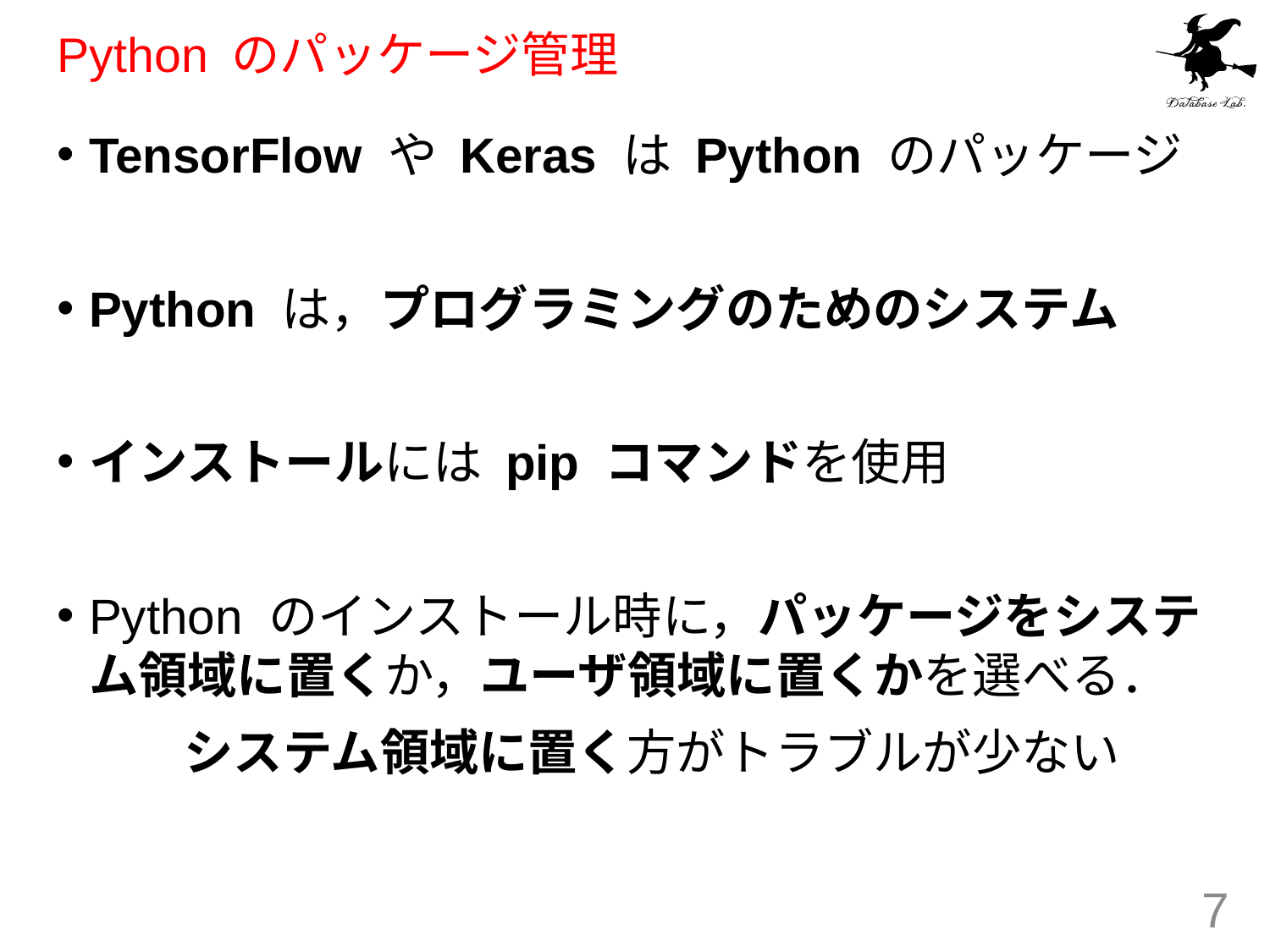

# Python のパッケージ管理
TensorFlow や Keras は Python のパッケージ

Python は，プログラミングのためのシステム

インストールには pip コマンドを使用

Python のインストール時に，パッケージをシステム領域に置くか，ユーザ領域に置くかを選べる．
	システム領域に置く方がトラブルが少ない

7